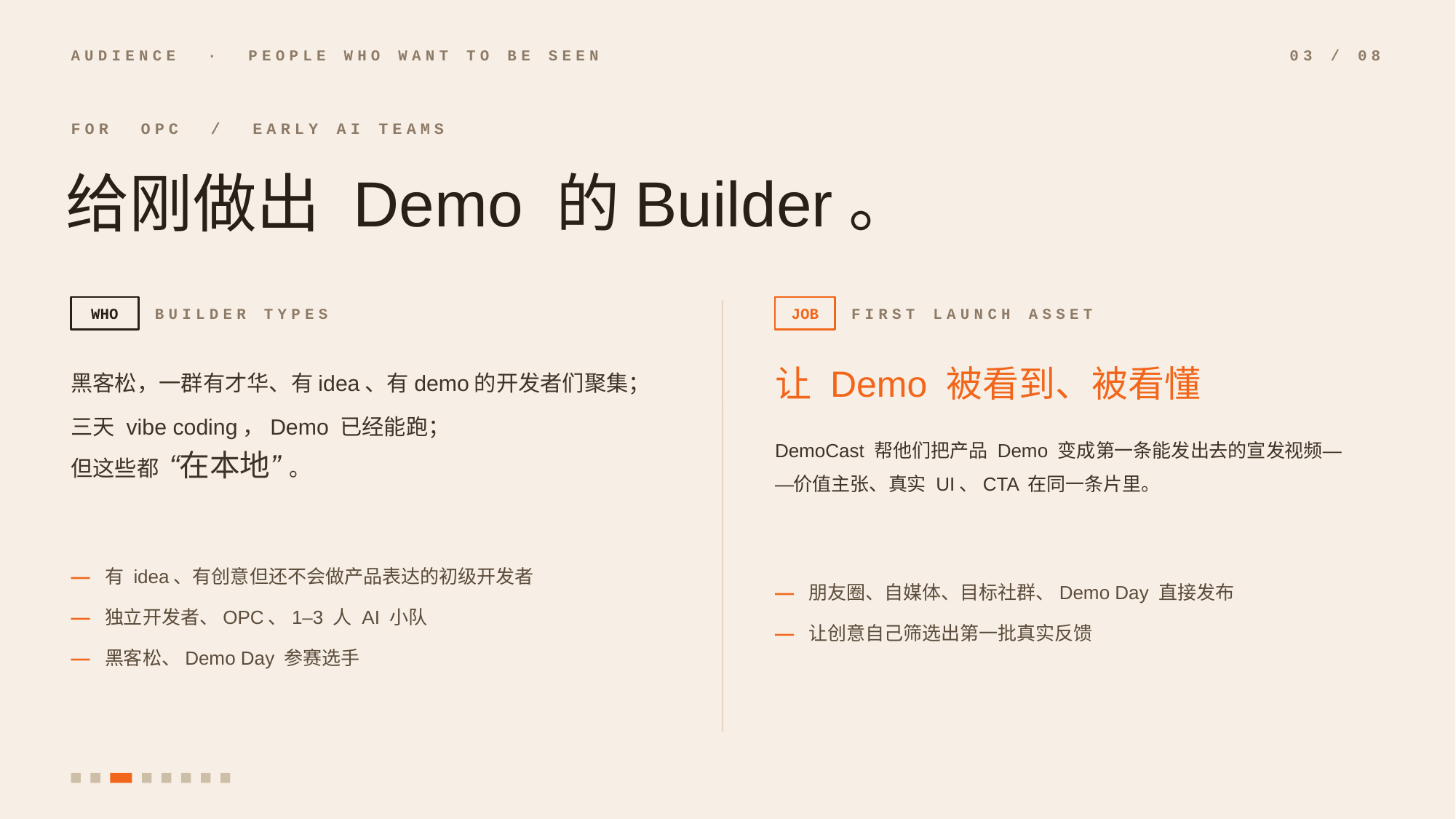

AUDIENCE  ·  PEOPLE WHO WANT TO BE SEEN
03 / 08
FOR  OPC  /  EARLY AI TEAMS
给刚做出 Demo 的Builder。

WHO
BUILDER TYPES

JOB
FIRST LAUNCH ASSET

让 Demo 被看到、被看懂
黑客松，一群有才华、有idea、有demo的开发者们聚集；
三天 vibe coding，Demo 已经能跑；
但这些都 “在本地” 。
DemoCast 帮他们把产品 Demo 变成第一条能发出去的宣发视频——价值主张、真实 UI、CTA 在同一条片里。
—  有 idea、有创意但还不会做产品表达的初级开发者
—  独立开发者、OPC、1–3 人 AI 小队
—  黑客松、Demo Day 参赛选手
—  朋友圈、自媒体、目标社群、Demo Day 直接发布
—  让创意自己筛选出第一批真实反馈